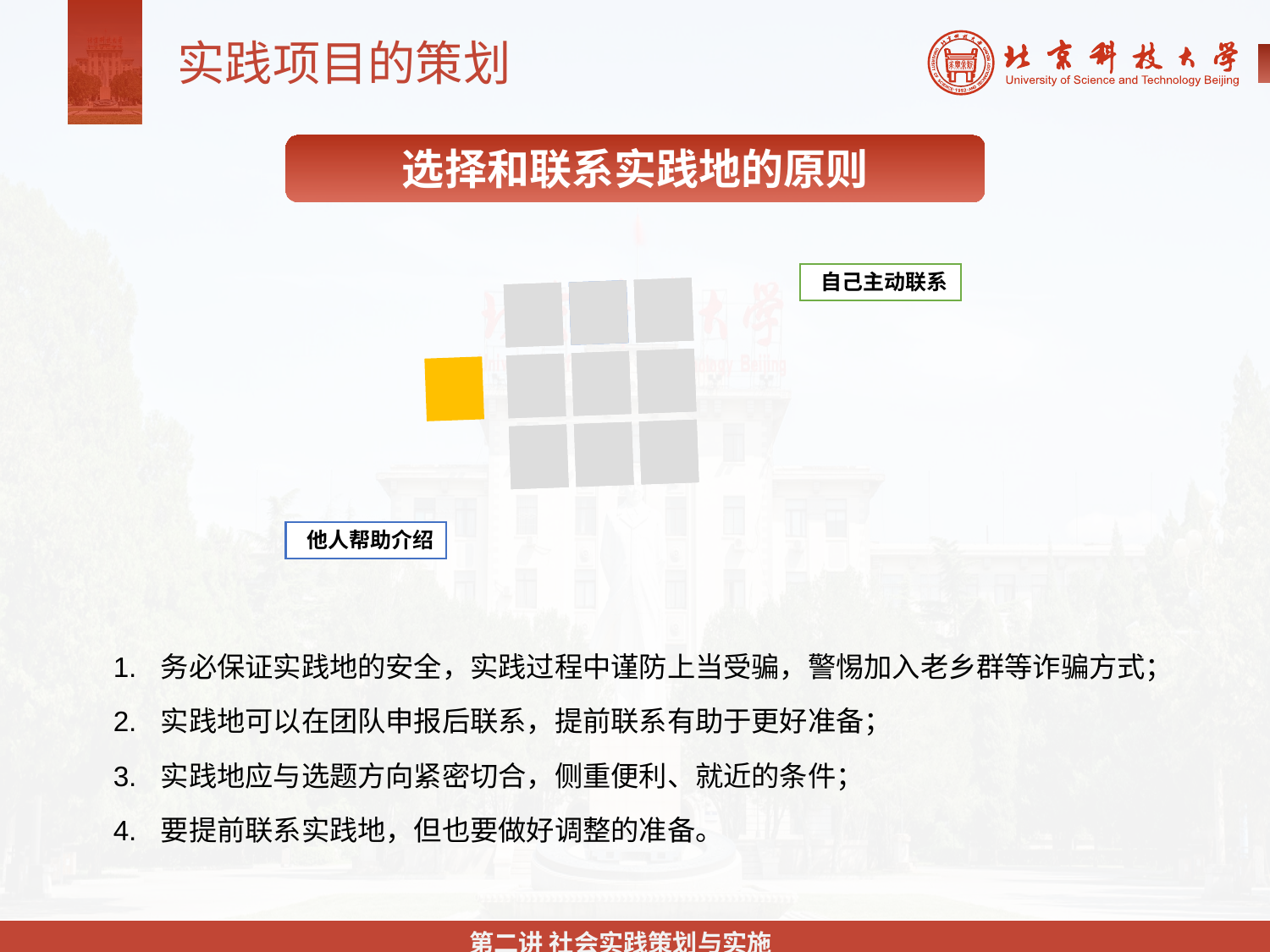

实践项目的策划
选择和联系实践地的原则
自己主动联系

他人帮助介绍
务必保证实践地的安全，实践过程中谨防上当受骗，警惕加入老乡群等诈骗方式；
实践地可以在团队申报后联系，提前联系有助于更好准备；
实践地应与选题方向紧密切合，侧重便利、就近的条件；
要提前联系实践地，但也要做好调整的准备。